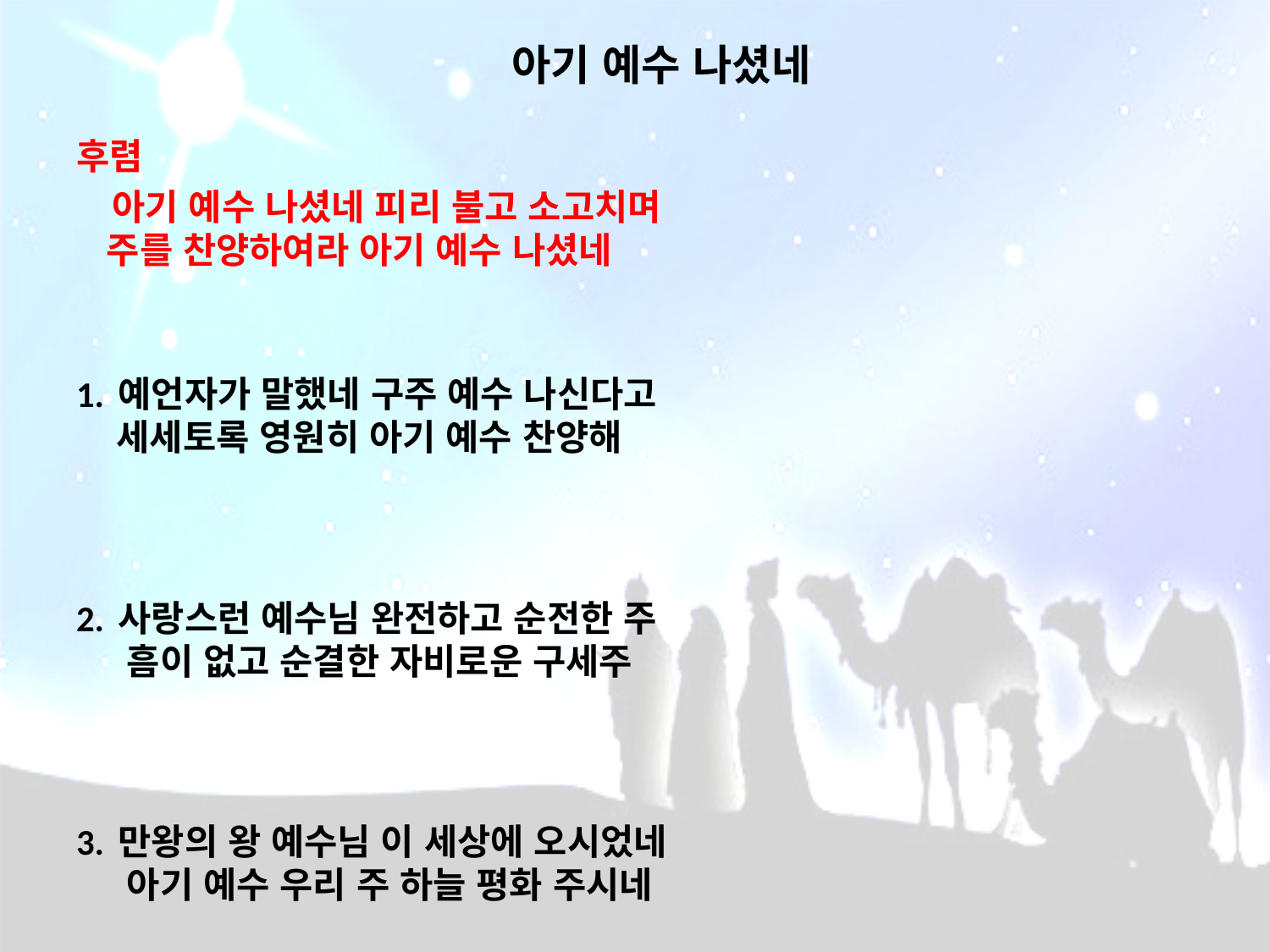

# 아기 예수 나셨네
후렴
   아기 예수 나셨네 피리 불고 소고치며
   주를 찬양하여라 아기 예수 나셨네

1. 예언자가 말했네 구주 예수 나신다고
    세세토록 영원히 아기 예수 찬양해
2. 사랑스런 예수님 완전하고 순전한 주
     흠이 없고 순결한 자비로운 구세주
3. 만왕의 왕 예수님 이 세상에 오시었네
     아기 예수 우리 주 하늘 평화 주시네